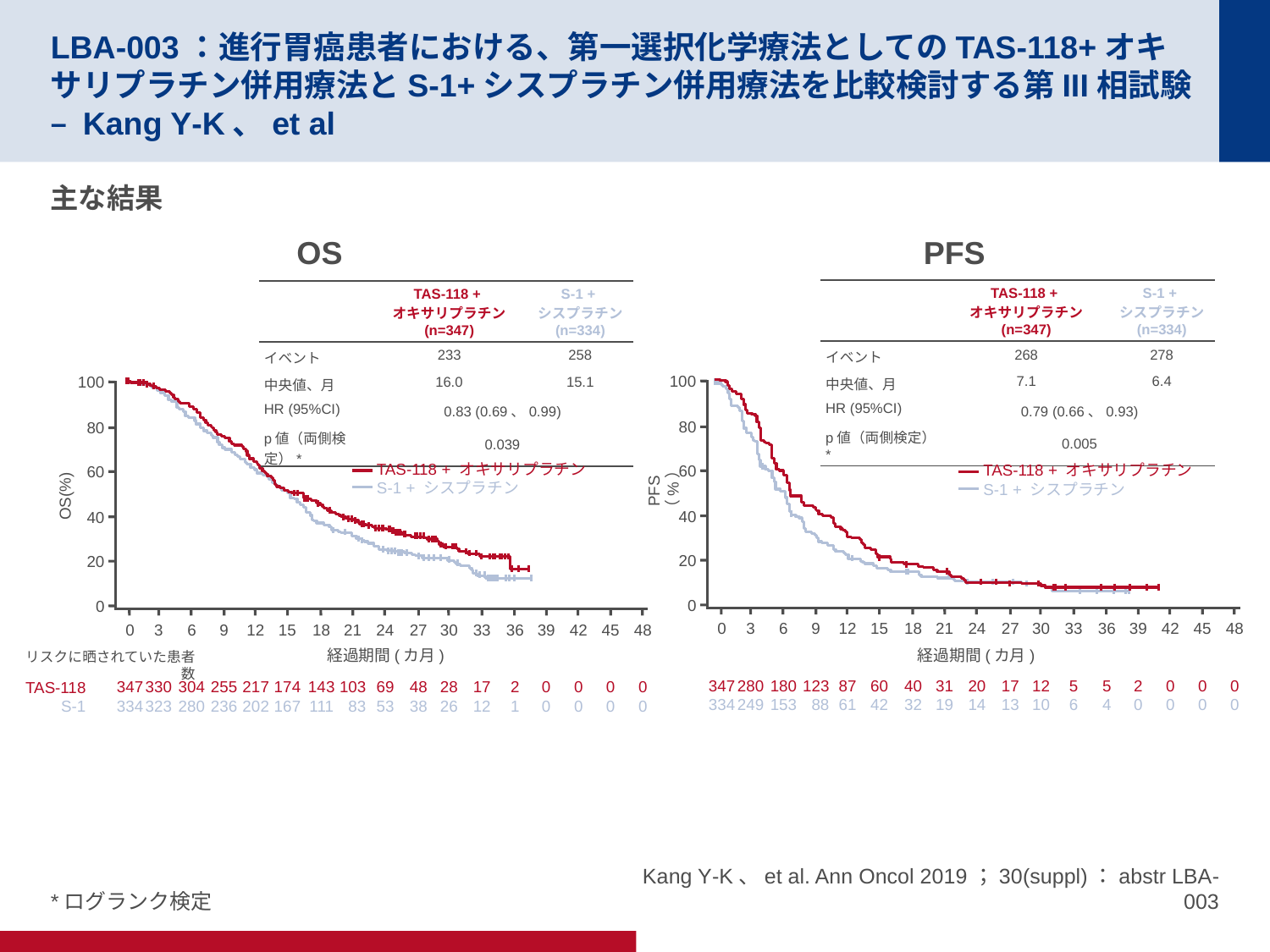

# LBA-003：進行胃癌患者における、第一選択化学療法としてのTAS-118+オキサリプラチン併用療法とS-1+シスプラチン併用療法を比較検討する第III相試験 – Kang Y-K、et al
主な結果
PFS
OS
|  | TAS-118 + オキサリプラチン (n=347) | S-1 + シスプラチン (n=334) |
| --- | --- | --- |
| イベント | 268 | 278 |
| 中央値、月 | 7.1 | 6.4 |
| HR (95%CI) | 0.79 (0.66、0.93) |  |
| p値（両側検定）\* | 0.005 |  |
|  | TAS-118 + オキサリプラチン (n=347) | S-1 + シスプラチン (n=334) |
| --- | --- | --- |
| イベント | 233 | 258 |
| 中央値、月 | 16.0 | 15.1 |
| HR (95%CI) | 0.83 (0.69、0.99) |  |
| p値（両側検定）\* | 0.039 |  |
100
100

80
80

TAS-118 + オキサリプラチン
S-1 + シスプラチン
TAS-118 + オキサリプラチン
S-1 + シスプラチン
60
60

PFS（%）
OS(%)
40
40

20
20

0
0

0

347
334
3

280
249
6

180
153
9

123
88
12

87
61
15

60
42
18

40
32
21

31
19
24

20
14
27

17
13
30

12
10
33

5
6
36

5
4
39

2
0
42

0
0
45

0
0
48

0
0
0

347
334
3

330
323
6

304
280
9

255
236
12

217
202
15

174
167
18

143
111
21

103
83
24

69
53
27

48
38
30

28
26
33

17
12
36

2
1
39

0
0
42

0
0
45

0
0
48

0
0
経過期間(カ月)
経過期間(カ月)
リスクに晒されていた患者数

TAS-118
S-1
*ログランク検定
Kang Y-K、et al. Ann Oncol 2019；30(suppl)：abstr LBA-003